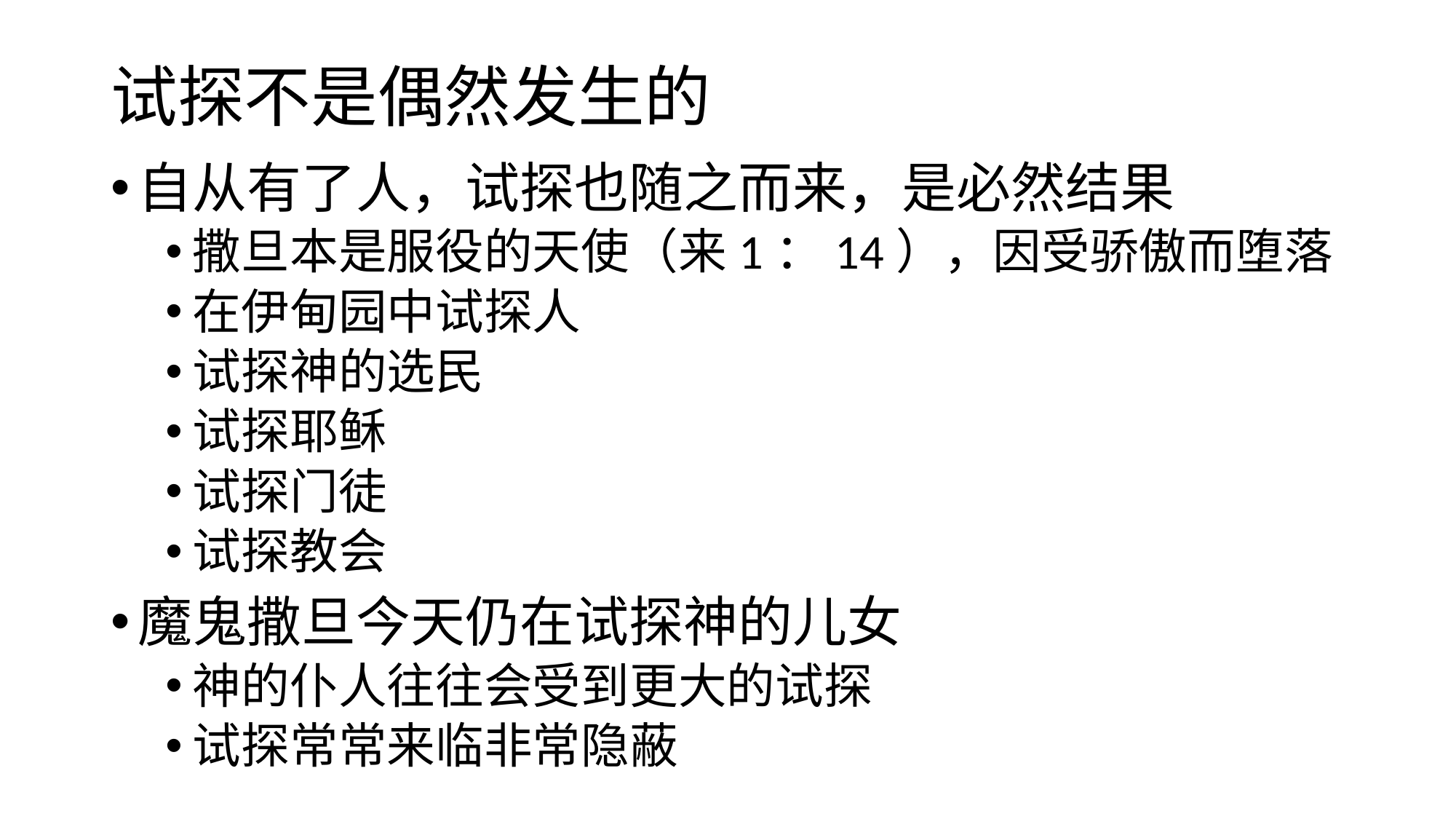

# 试探不是偶然发生的
自从有了人，试探也随之而来，是必然结果
撒旦本是服役的天使（来1：14），因受骄傲而堕落
在伊甸园中试探人
试探神的选民
试探耶稣
试探门徒
试探教会
魔鬼撒旦今天仍在试探神的儿女
神的仆人往往会受到更大的试探
试探常常来临非常隐蔽